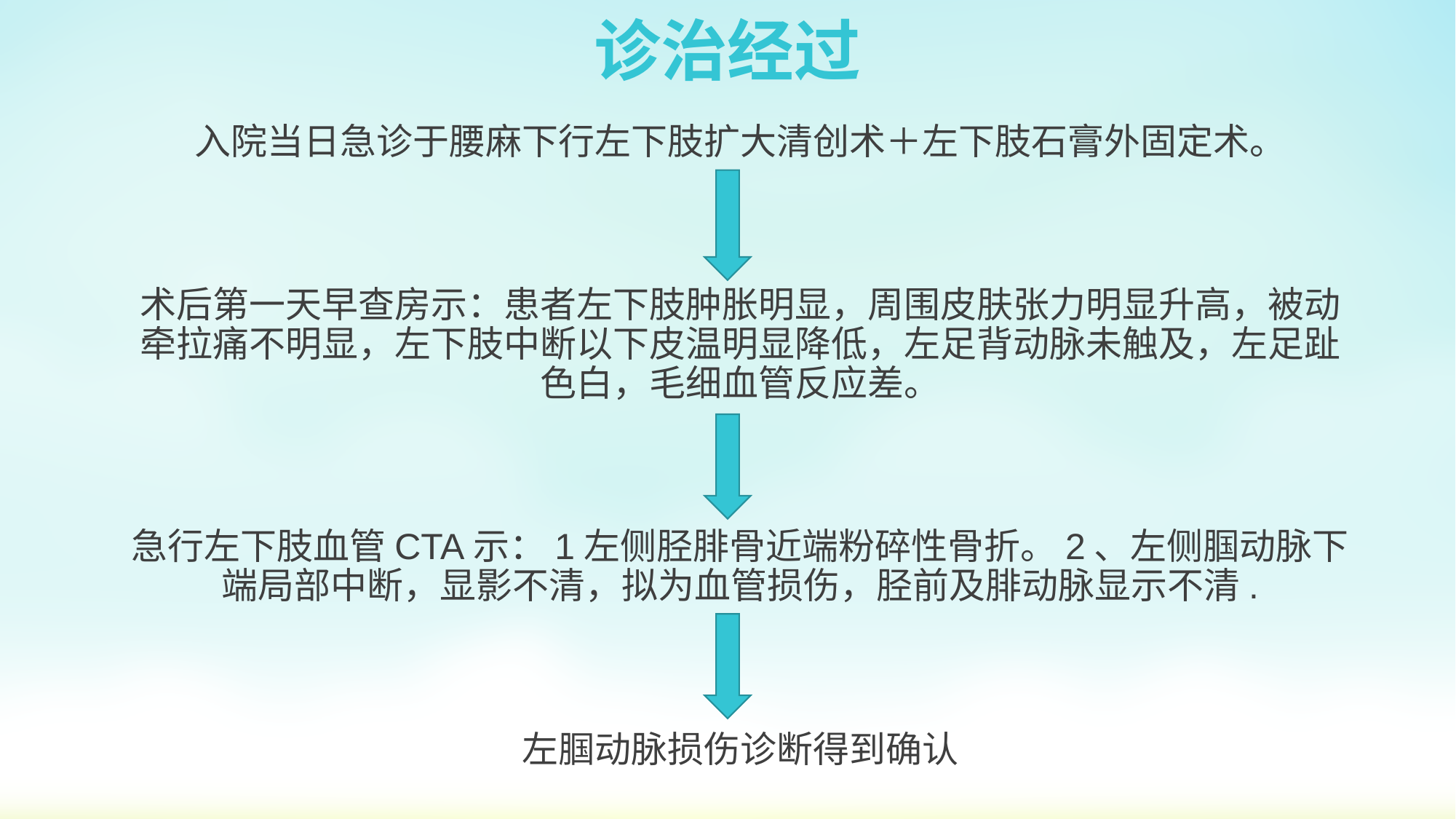

# 诊治经过
入院当日急诊于腰麻下行左下肢扩大清创术＋左下肢石膏外固定术。

术后第一天早查房示：患者左下肢肿胀明显，周围皮肤张力明显升高，被动牵拉痛不明显，左下肢中断以下皮温明显降低，左足背动脉未触及，左足趾色白，毛细血管反应差。

急行左下肢血管CTA示：1左侧胫腓骨近端粉碎性骨折。2、左侧腘动脉下端局部中断，显影不清，拟为血管损伤，胫前及腓动脉显示不清.

左腘动脉损伤诊断得到确认